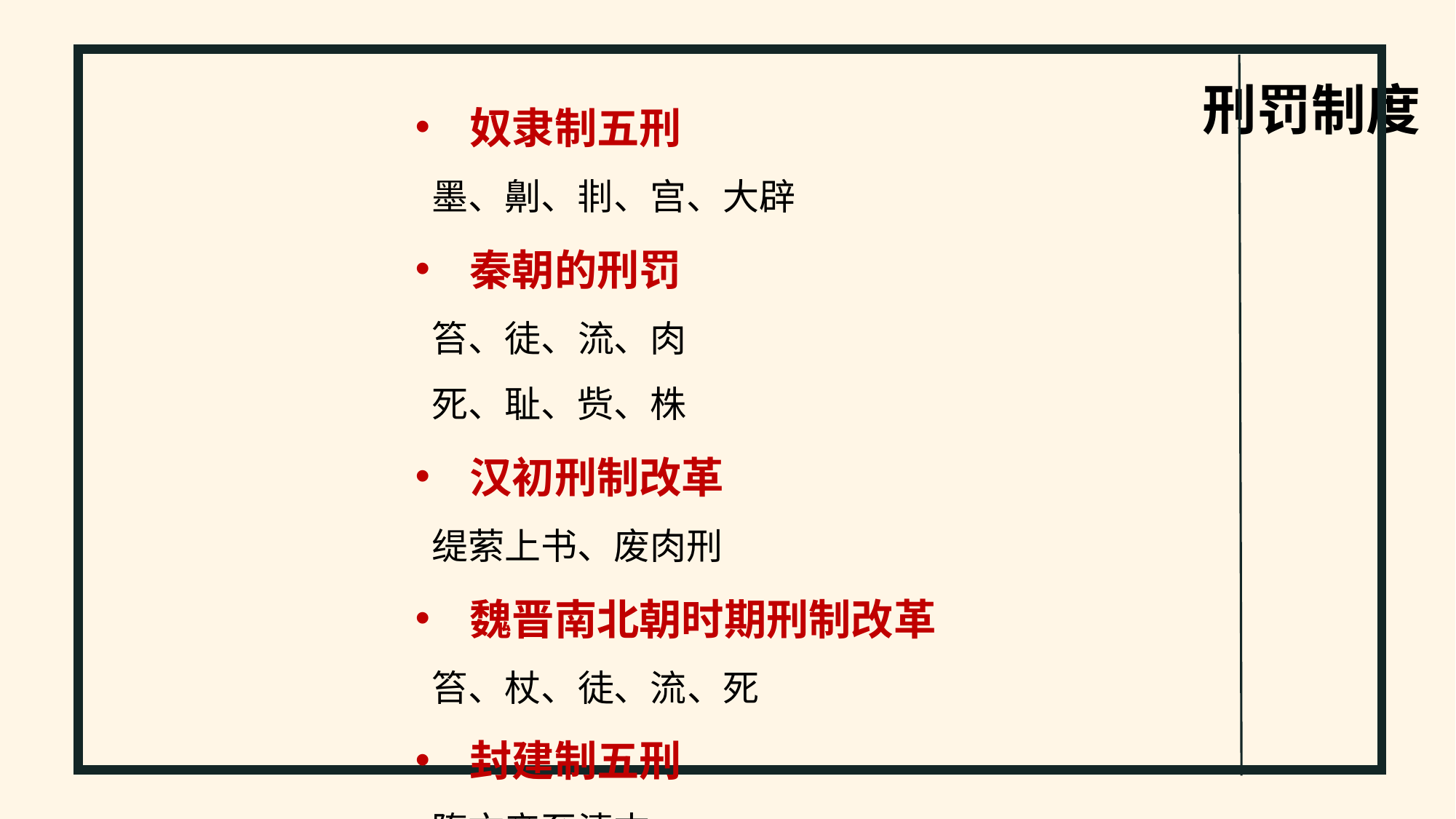

奴隶制五刑
 墨、劓、剕、宫、大辟
秦朝的刑罚
 笞、徒、流、肉
 死、耻、赀、株
汉初刑制改革
 缇萦上书、废肉刑
魏晋南北朝时期刑制改革
 笞、杖、徒、流、死
封建制五刑
 隋文帝至清末
宋朝的刑罚制度变化
 折杖法、配役、凌迟
明朝的刑罚
 充军、廷杖
刑罚制度